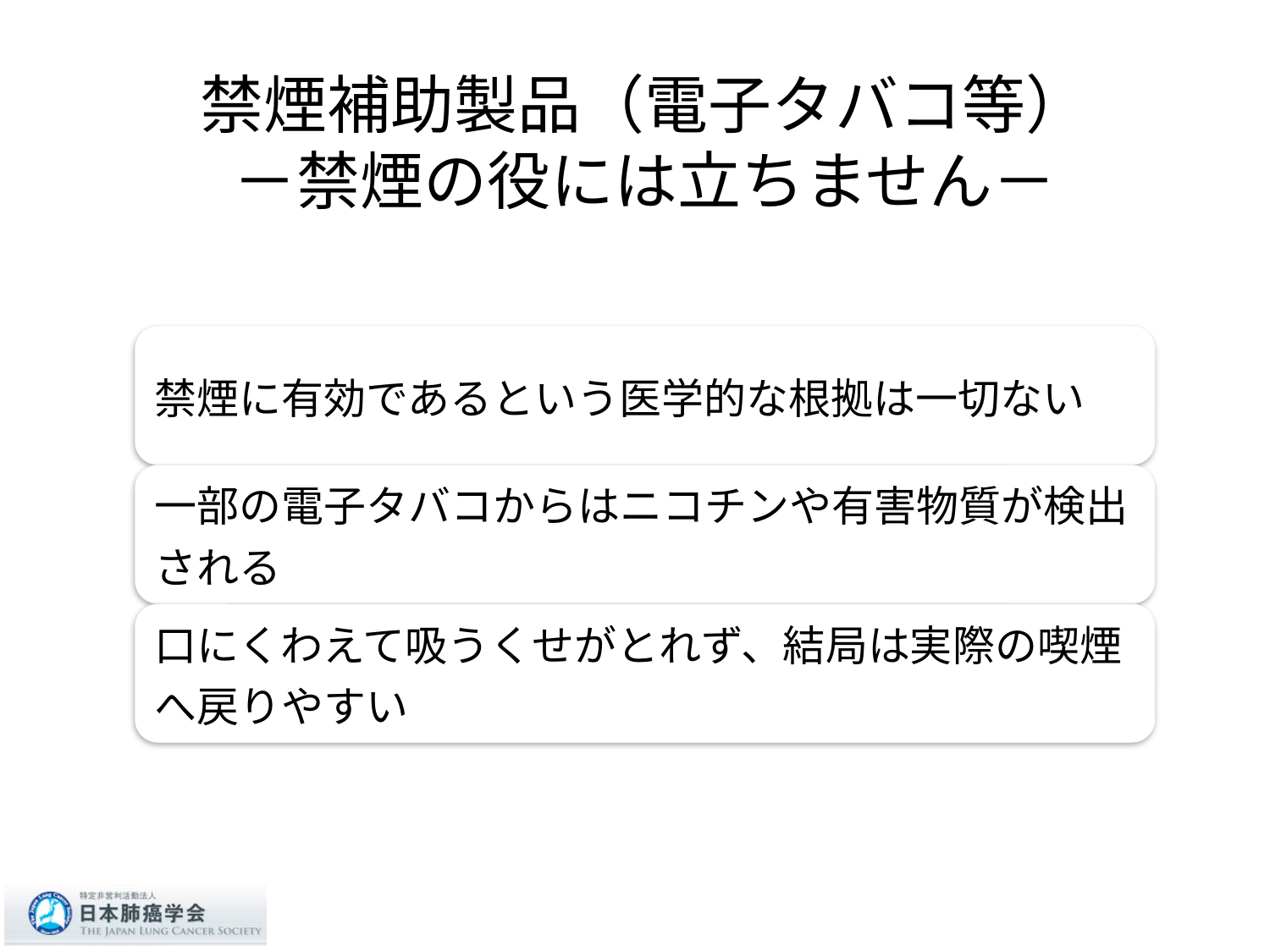

# 禁煙補助製品（電子タバコ等） －禁煙の役には立ちません－
禁煙に有効であるという医学的な根拠は一切ない
一部の電子タバコからはニコチンや有害物質が検出される
口にくわえて吸うくせがとれず、結局は実際の喫煙へ戻りやすい